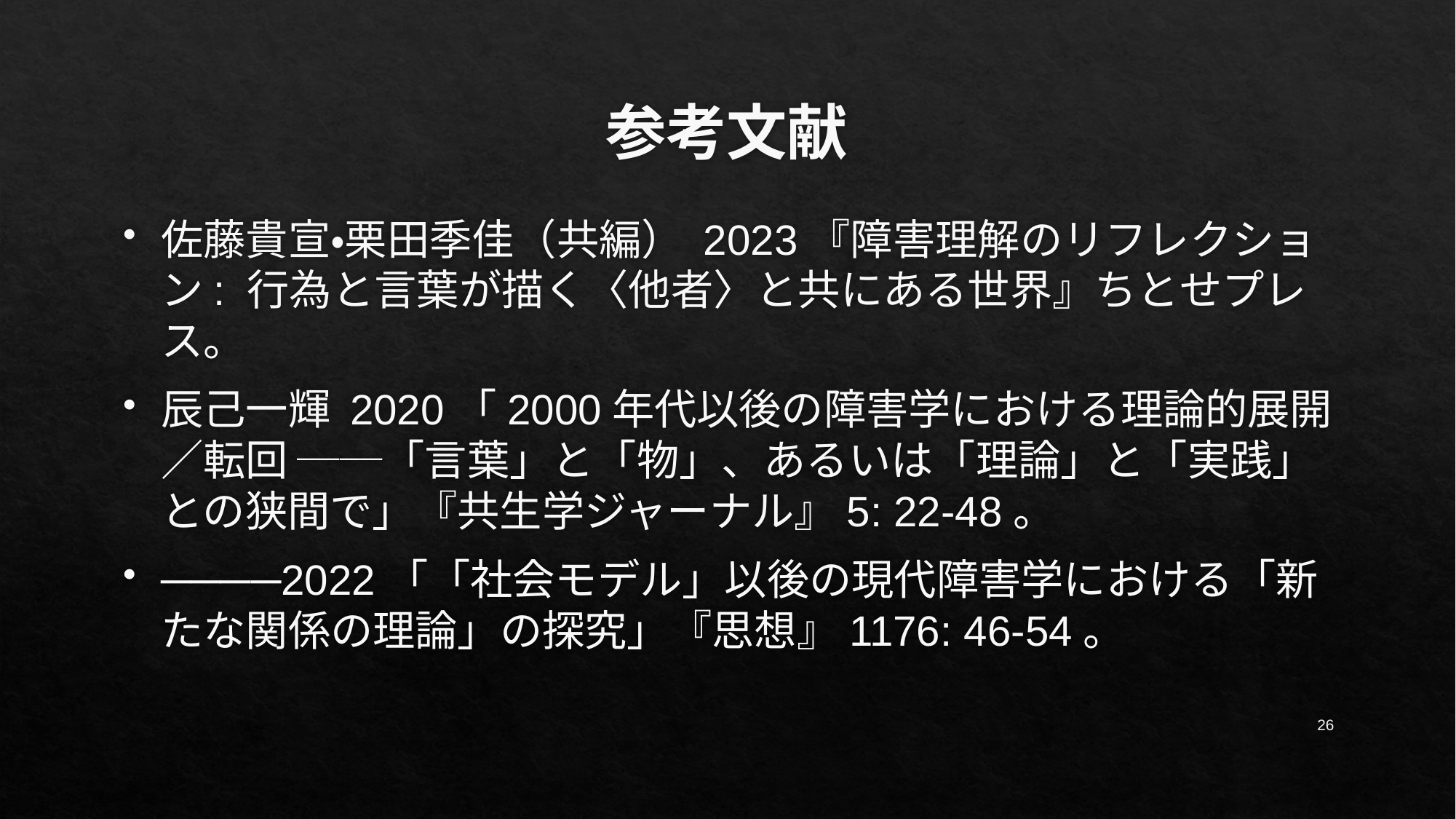

# 参考文献
佐藤貴宣・栗田季佳（共編） 2023『障害理解のリフレクション: 行為と言葉が描く〈他者〉と共にある世界』ちとせプレス。
辰己一輝 2020「2000年代以後の障害学における理論的展開／転回 ──「言葉」と「物」、あるいは「理論」と「実践」との狭間で」『共生学ジャーナル』5: 22-48。
────2022「「社会モデル」以後の現代障害学における「新たな関係の理論」の探究」『思想』1176: 46-54。
26